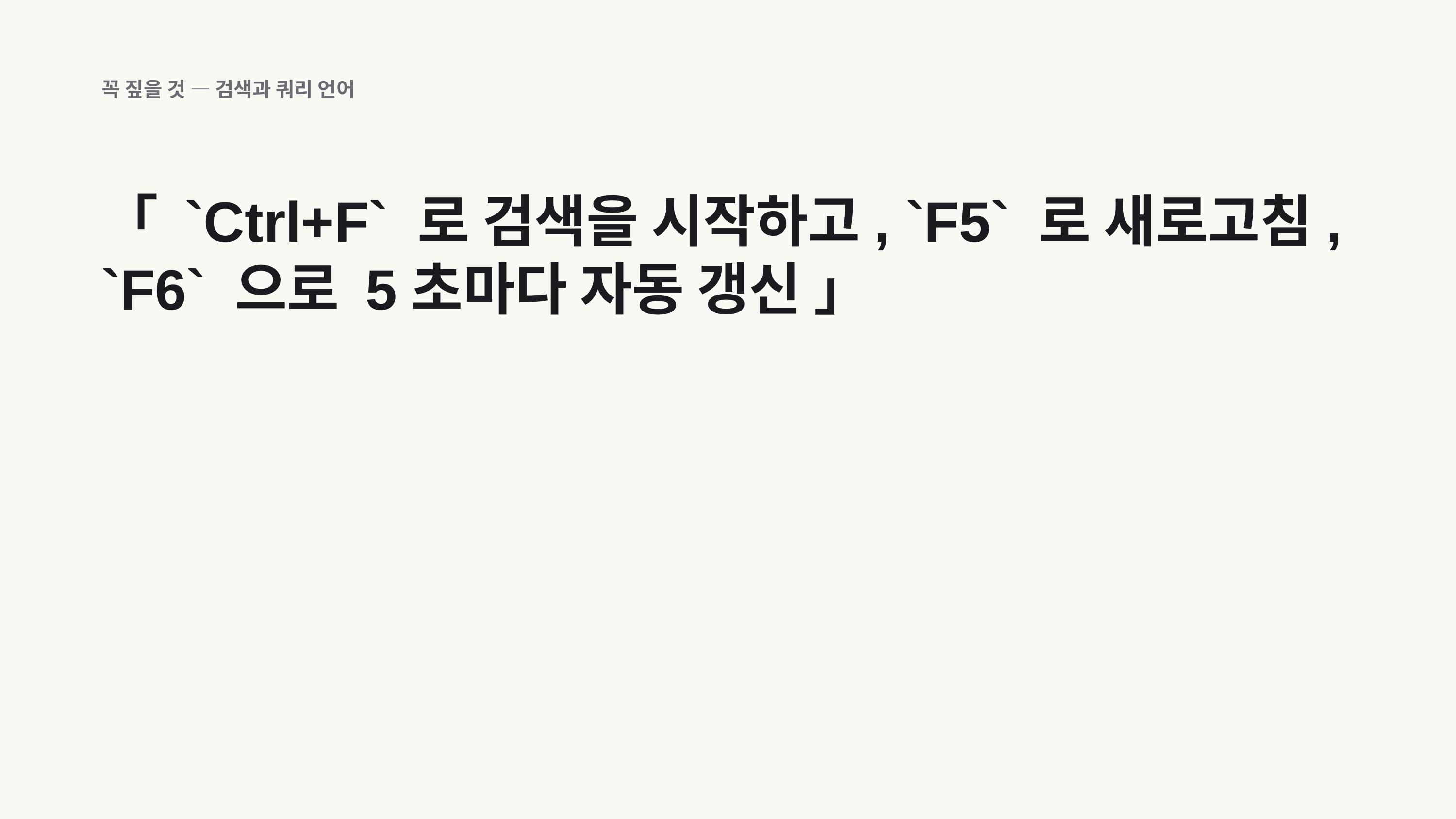

꼭 짚을 것 — 검색과 쿼리 언어
「 `Ctrl+F` 로 검색을 시작하고, `F5` 로 새로고침, `F6` 으로 5초마다 자동 갱신 」